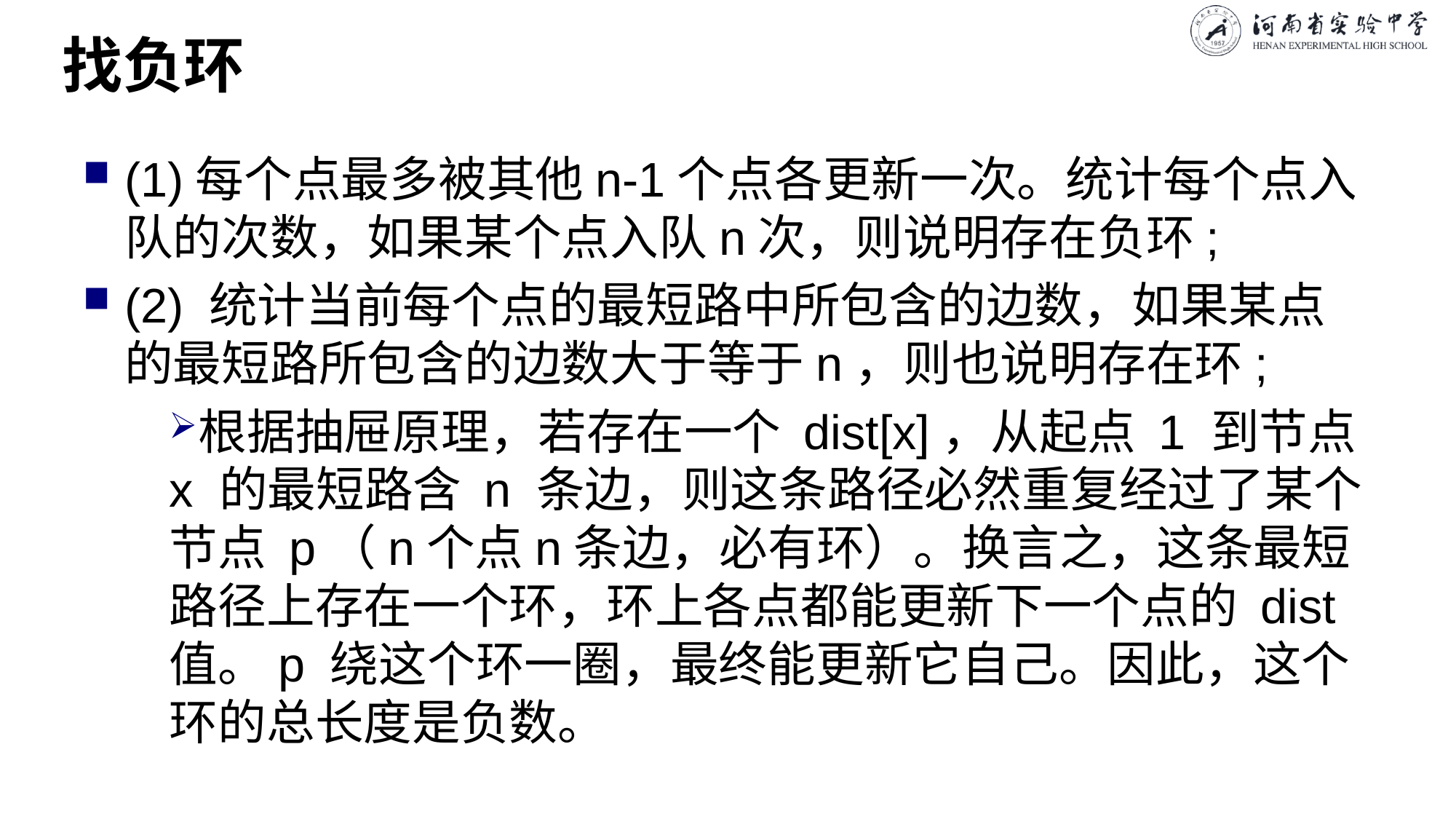

# 找负环
(1)每个点最多被其他n-1个点各更新一次。统计每个点入队的次数，如果某个点入队n次，则说明存在负环;
(2) 统计当前每个点的最短路中所包含的边数，如果某点的最短路所包含的边数大于等于n，则也说明存在环;
根据抽屉原理，若存在一个 dist[x]，从起点 1 到节点 x 的最短路含 n 条边，则这条路径必然重复经过了某个节点 p（n个点n条边，必有环）。换言之，这条最短路径上存在一个环，环上各点都能更新下一个点的 dist 值。p 绕这个环一圈，最终能更新它自己。因此，这个环的总长度是负数。